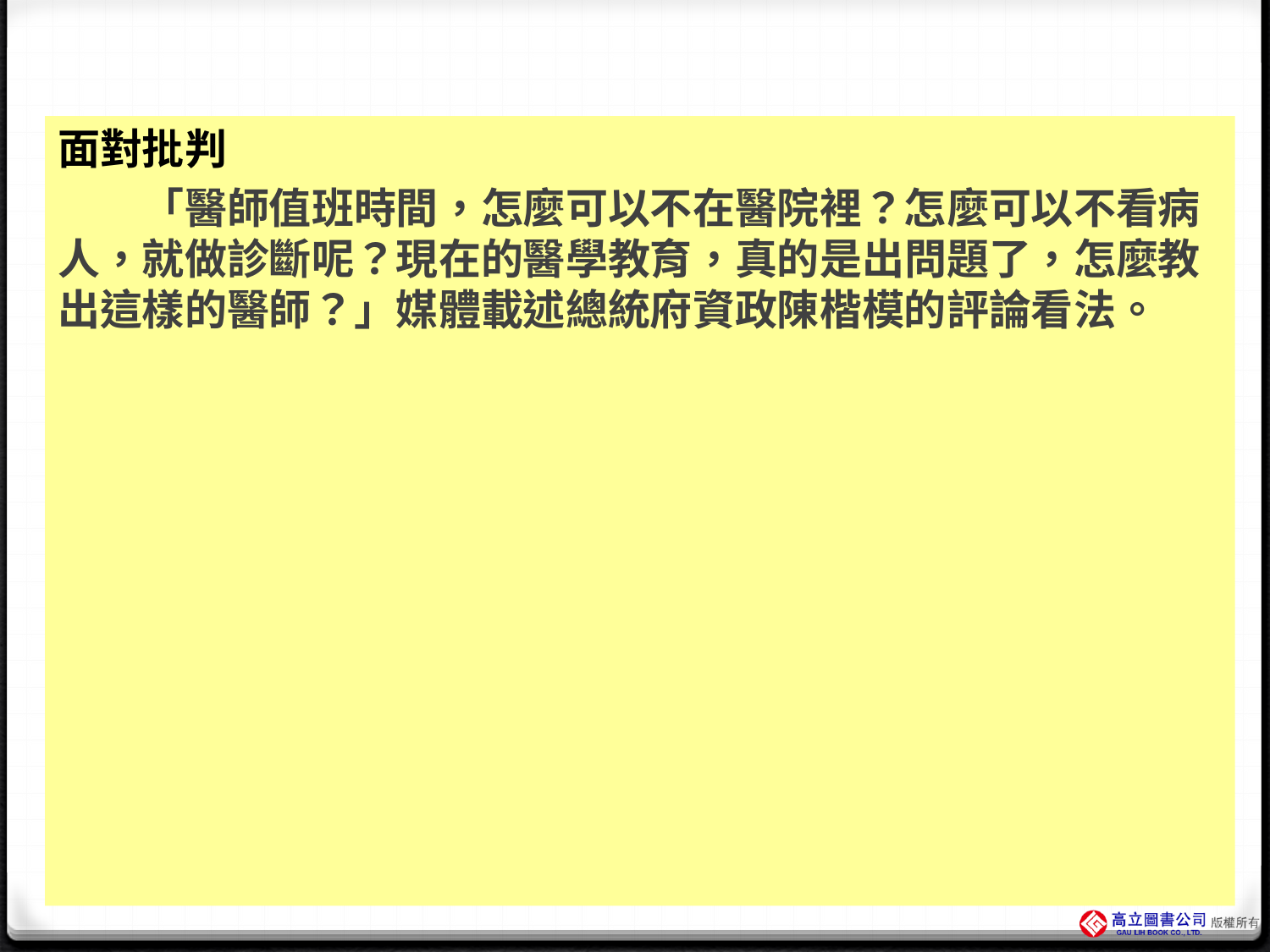

#
面對批判
　　「醫師值班時間，怎麼可以不在醫院裡？怎麼可以不看病人，就做診斷呢？現在的醫學教育，真的是出問題了，怎麼教出這樣的醫師？」媒體載述總統府資政陳楷模的評論看法。